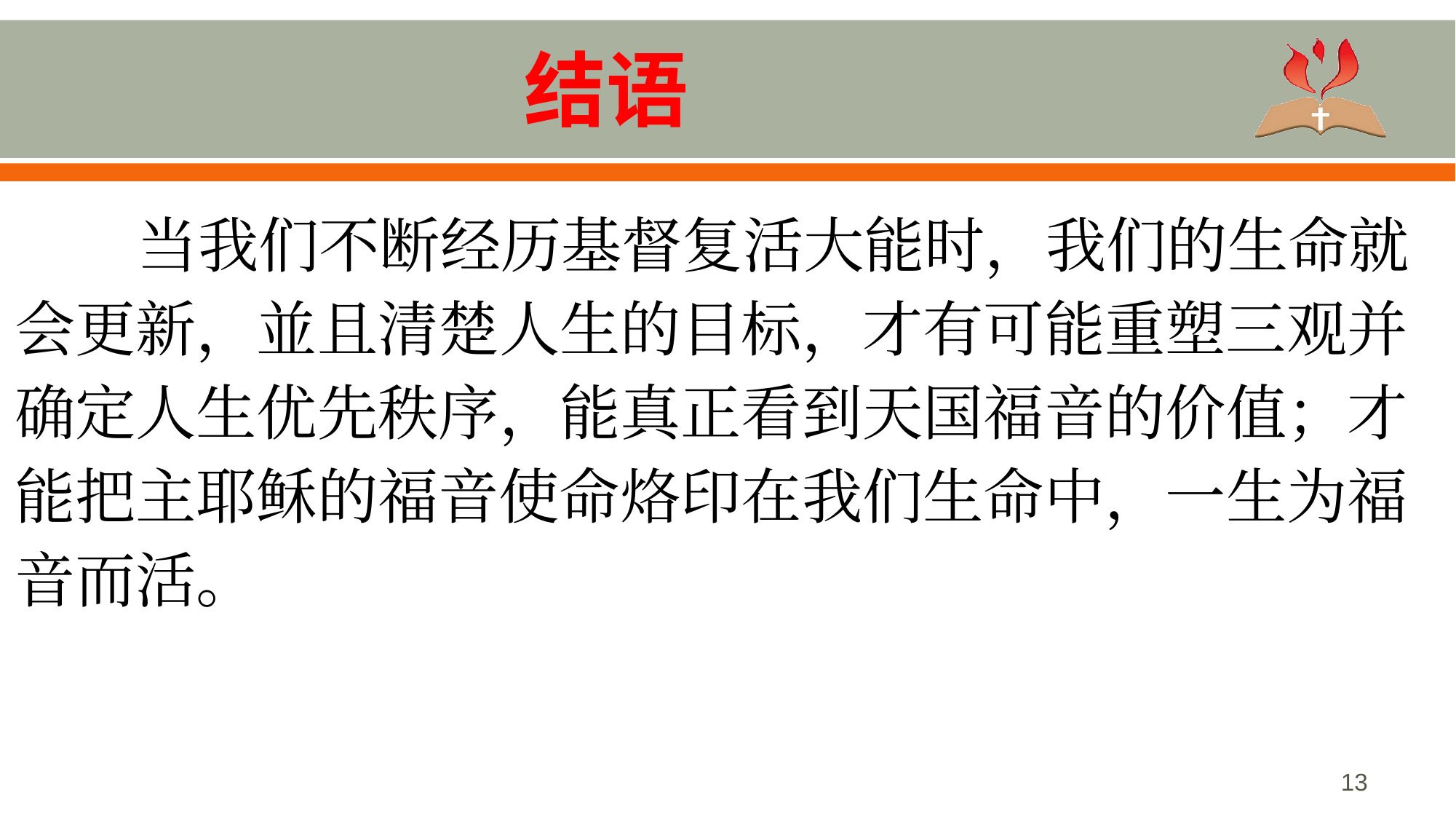

# 结语
当我们不断经历基督复活大能时，我们的生命就会更新，並且清楚人生的目标，才有可能重塑三观并确定人生优先秩序，能真正看到天国福音的价值；才能把主耶稣的福音使命烙印在我们生命中，一生为福音而活。

13